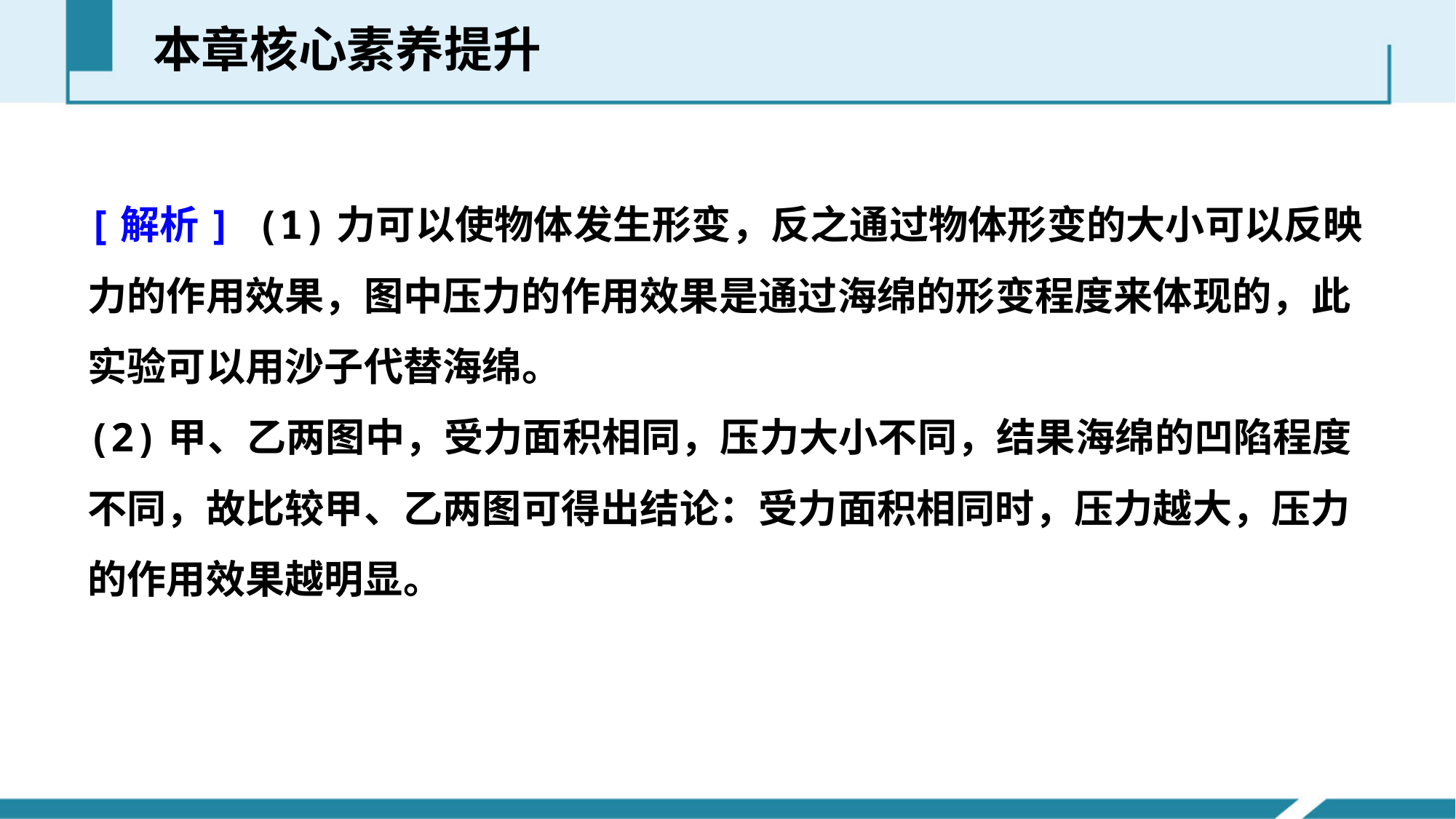

本章核心素养提升
[解析] (1)力可以使物体发生形变，反之通过物体形变的大小可以反映力的作用效果，图中压力的作用效果是通过海绵的形变程度来体现的，此实验可以用沙子代替海绵。
(2)甲、乙两图中，受力面积相同，压力大小不同，结果海绵的凹陷程度不同，故比较甲、乙两图可得出结论：受力面积相同时，压力越大，压力的作用效果越明显。